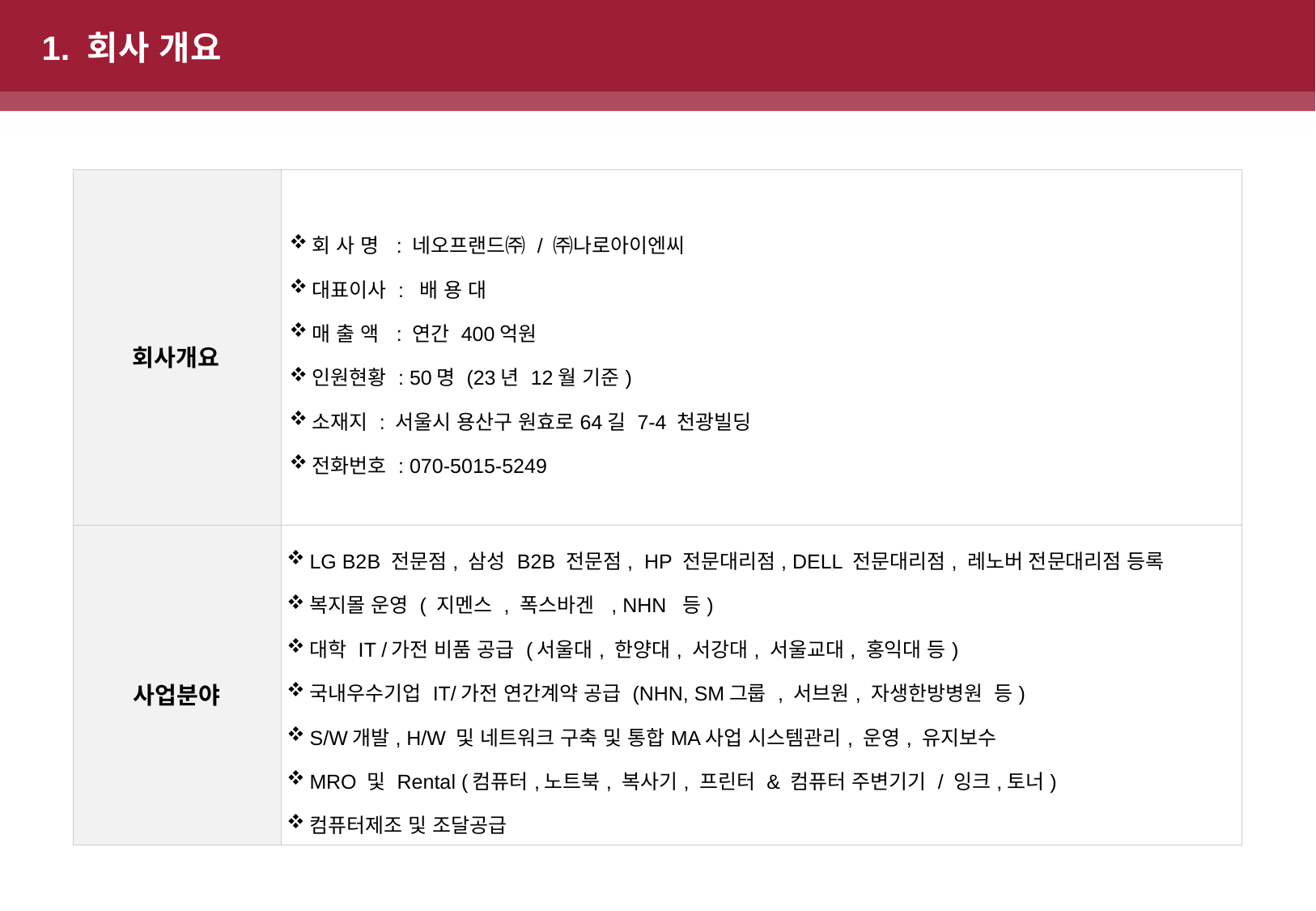

1. 회사 개요
| 회사개요 | 회 사 명 : 네오프랜드㈜ / ㈜나로아이엔씨 대표이사 : 배 용 대 매 출 액 : 연간 400억원 인원현황 : 50명 (23년 12월 기준) 소재지 : 서울시 용산구 원효로64길 7-4 천광빌딩 전화번호 : 070-5015-5249 |
| --- | --- |
| 사업분야 | LG B2B 전문점, 삼성 B2B 전문점, HP 전문대리점, DELL 전문대리점, 레노버 전문대리점 등록 복지몰 운영 ( 지멘스 , 폭스바겐 , NHN 등) 대학 IT /가전 비품 공급 (서울대, 한양대, 서강대, 서울교대, 홍익대 등) 국내우수기업 IT/가전 연간계약 공급 (NHN, SM그룹 , 서브원, 자생한방병원 등) S/W개발, H/W 및 네트워크 구축 및 통합MA사업 시스템관리, 운영, 유지보수 MRO 및 Rental (컴퓨터,노트북, 복사기, 프린터 & 컴퓨터 주변기기 / 잉크,토너) 컴퓨터제조 및 조달공급 |